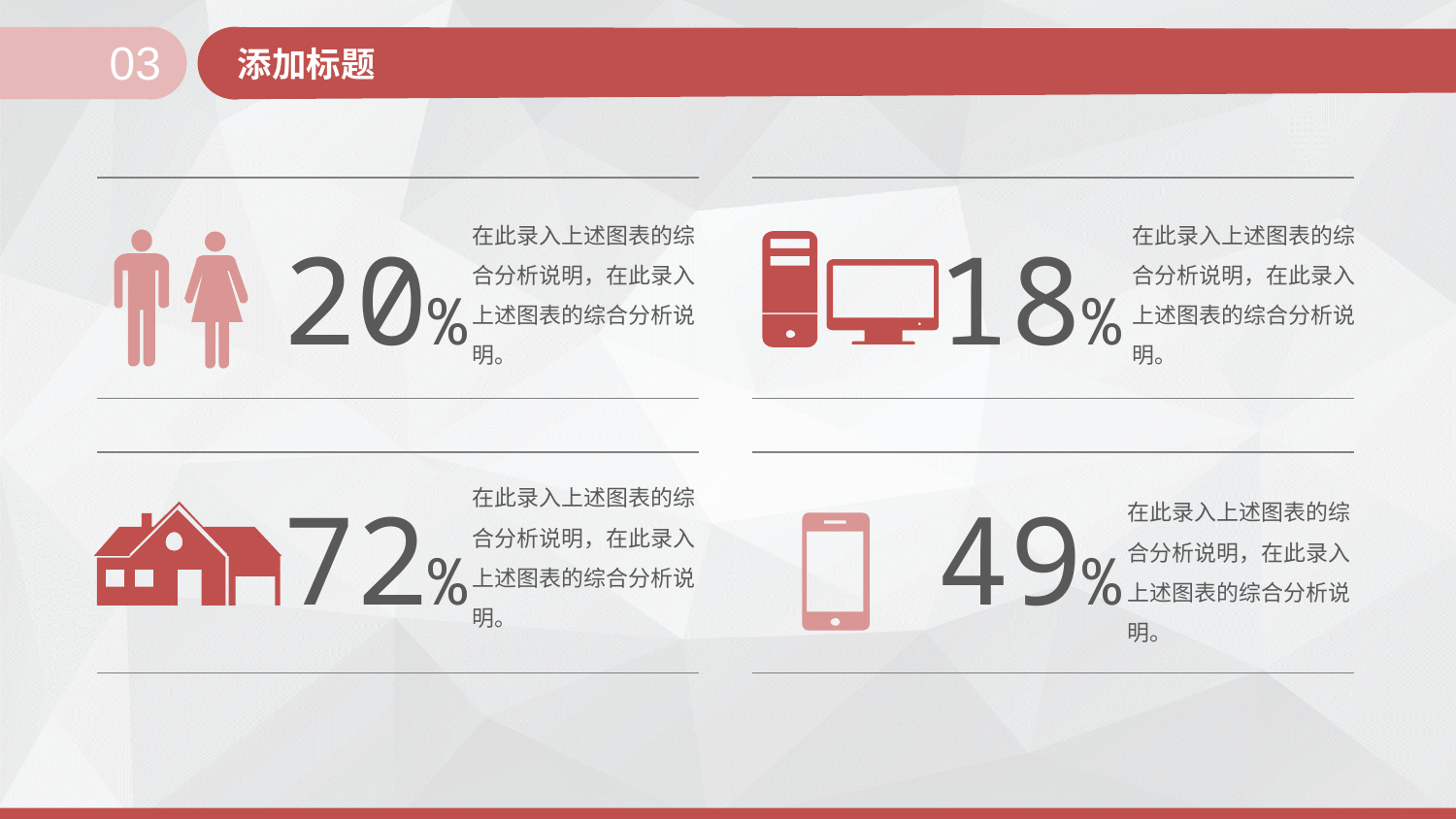

03
添加标题
在此录入上述图表的综合分析说明，在此录入上述图表的综合分析说明。

在此录入上述图表的综合分析说明，在此录入上述图表的综合分析说明。

20%
18%

在此录入上述图表的综合分析说明，在此录入上述图表的综合分析说明。

72%
49%
在此录入上述图表的综合分析说明，在此录入上述图表的综合分析说明。